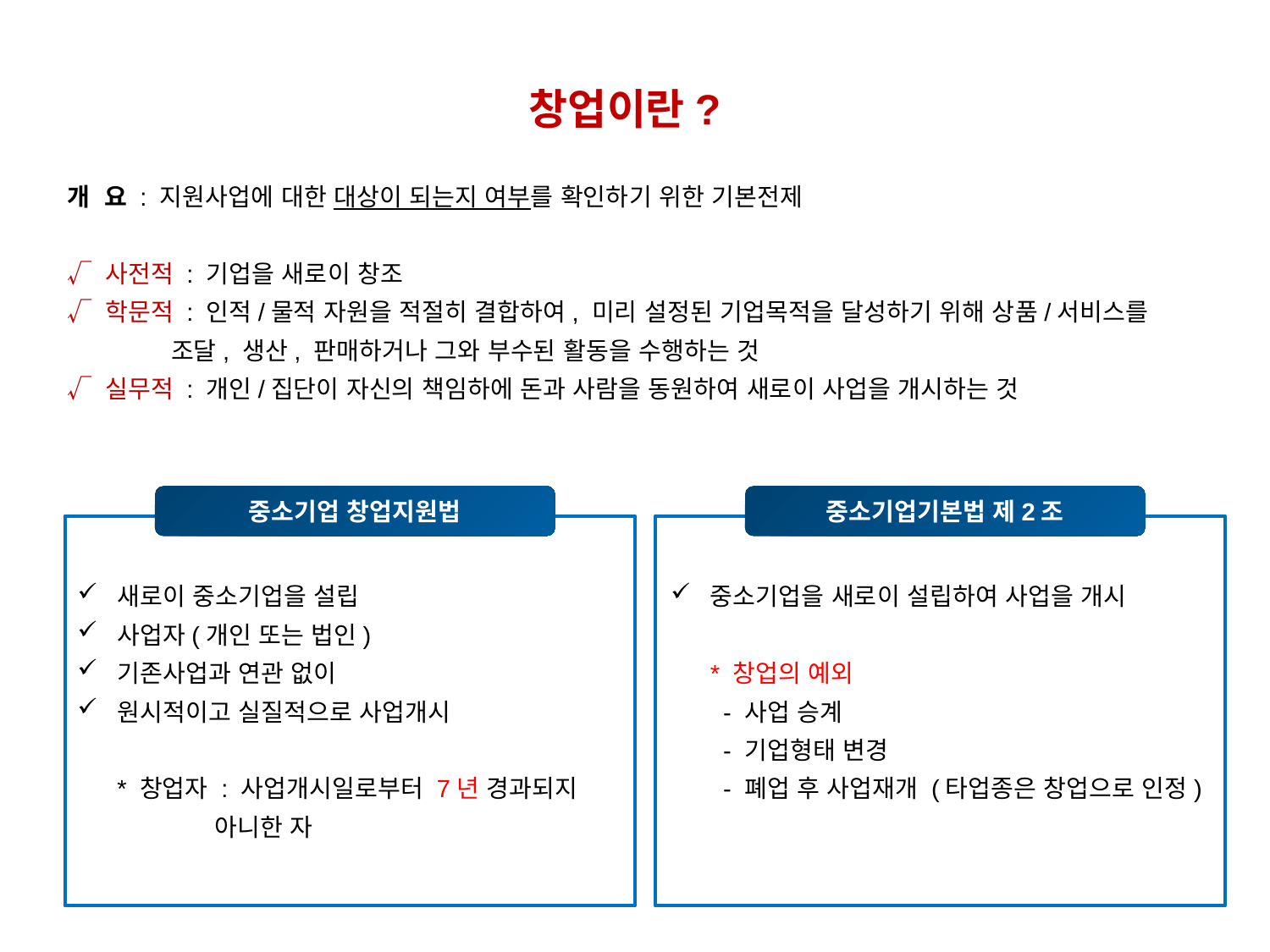

창업이란?
개  요 : 지원사업에 대한 대상이 되는지 여부를 확인하기 위한 기본전제

√ 사전적 : 기업을 새로이 창조
√ 학문적 : 인적/물적 자원을 적절히 결합하여, 미리 설정된 기업목적을 달성하기 위해 상품/서비스를
              조달, 생산, 판매하거나 그와 부수된 활동을 수행하는 것
√ 실무적 : 개인/집단이 자신의 책임하에 돈과 사람을 동원하여 새로이 사업을 개시하는 것
중소기업 창업지원법
중소기업기본법 제2조

중소기업을 새로이 설립하여 사업을 개시
* 창업의 예외
 - 사업 승계
 - 기업형태 변경
 - 폐업 후 사업재개 (타업종은 창업으로 인정)
새로이 중소기업을 설립
사업자(개인 또는 법인)
기존사업과 연관 없이
원시적이고 실질적으로 사업개시
* 창업자 : 사업개시일로부터 7년 경과되지
              아니한 자